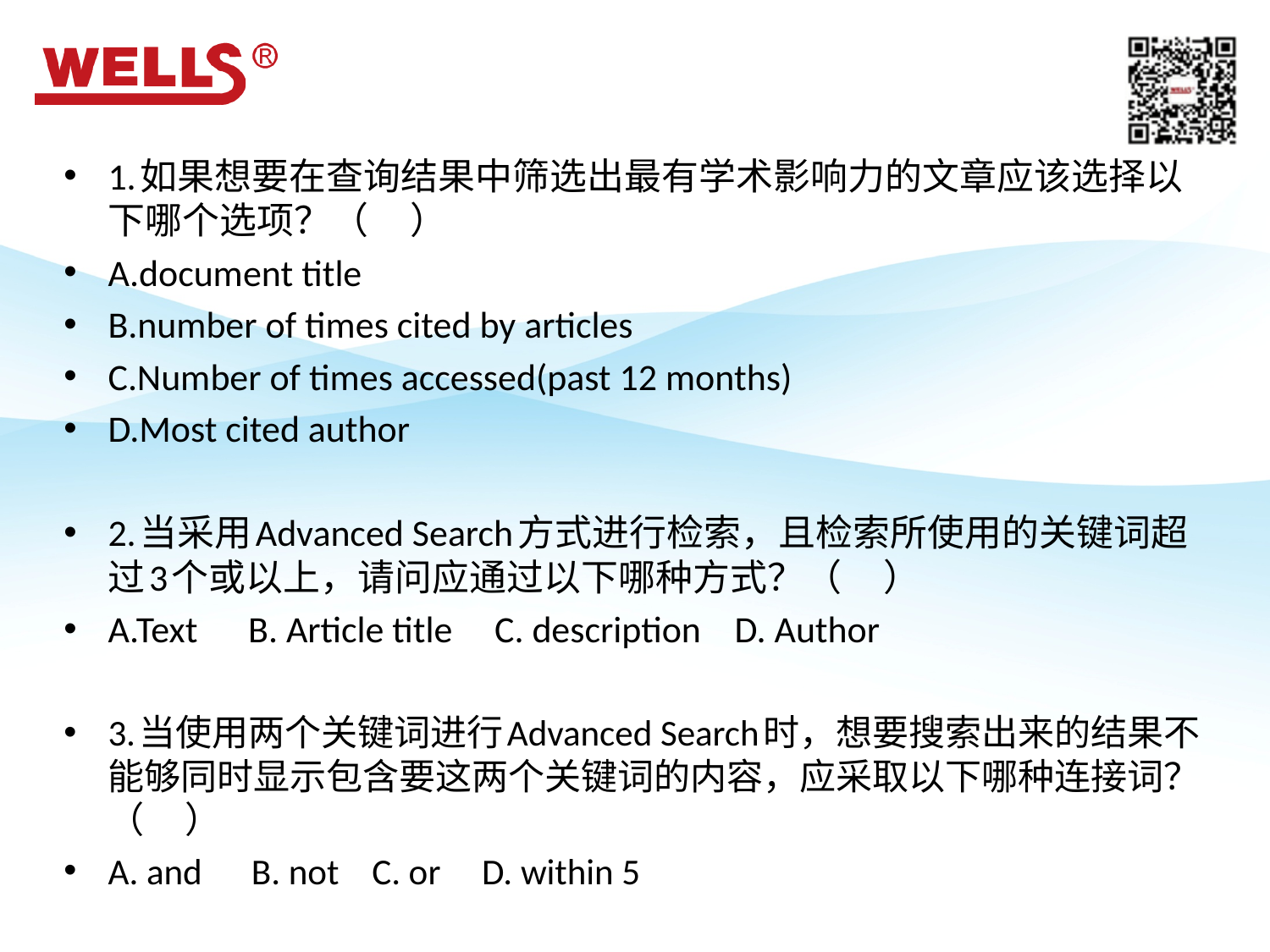

1.如果想要在查询结果中筛选出最有学术影响力的文章应该选择以下哪个选项？（     ）
A.document title
B.number of times cited by articles
C.Number of times accessed(past 12 months)
D.Most cited author

2.当采用Advanced Search方式进行检索，且检索所使用的关键词超过3个或以上，请问应通过以下哪种方式？（     ）
A.Text      B. Article title     C. description    D. Author

3.当使用两个关键词进行Advanced Search时，想要搜索出来的结果不能够同时显示包含要这两个关键词的内容，应采取以下哪种连接词？（     ）
A. and      B. not    C. or     D. within 5